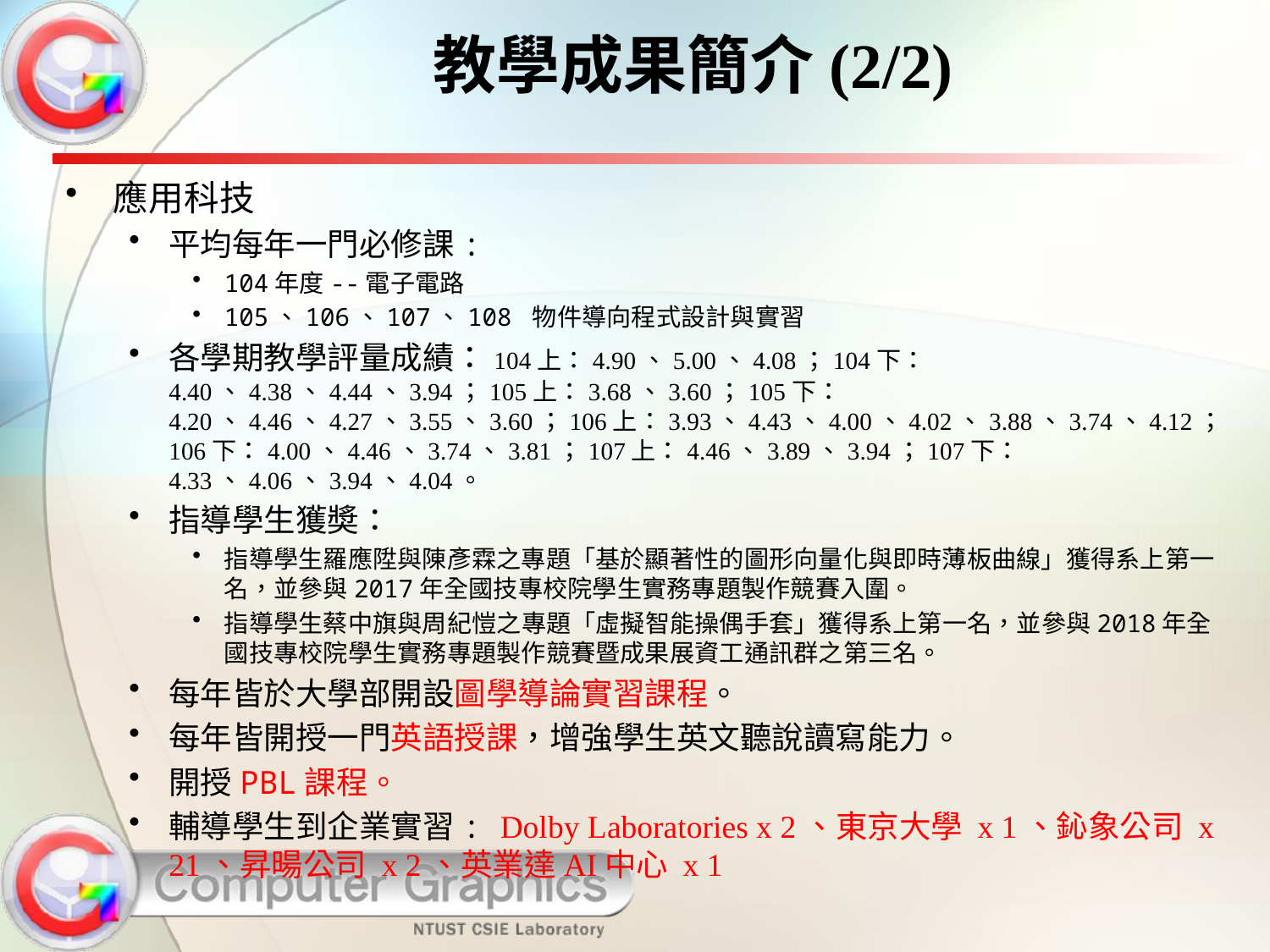

# 教學成果簡介(2/2)
應用科技
平均每年一門必修課:
104年度--電子電路
105、106、107、108 物件導向程式設計與實習
各學期教學評量成績：104上：4.90、5.00、4.08；104下：4.40、4.38、4.44、3.94；105上：3.68、3.60；105下：4.20、4.46、4.27、3.55、3.60；106上：3.93、4.43、4.00、4.02、3.88、3.74、4.12；106下：4.00、4.46、3.74、3.81；107上：4.46、3.89、3.94；107下：4.33、4.06、3.94、4.04。
指導學生獲奬：
指導學生羅應陞與陳彥霖之專題「基於顯著性的圖形向量化與即時薄板曲線」獲得系上第一名，並參與2017年全國技專校院學生實務專題製作競賽入圍。
指導學生蔡中旗與周紀愷之專題「虛擬智能操偶手套」獲得系上第一名，並參與2018年全國技專校院學生實務專題製作競賽暨成果展資工通訊群之第三名。
每年皆於大學部開設圖學導論實習課程。
每年皆開授一門英語授課，增強學生英文聽說讀寫能力。
開授PBL課程。
輔導學生到企業實習: Dolby Laboratories x 2、東京大學 x 1、鈊象公司 x 21、昇暘公司 x 2、英業達AI中心 x 1